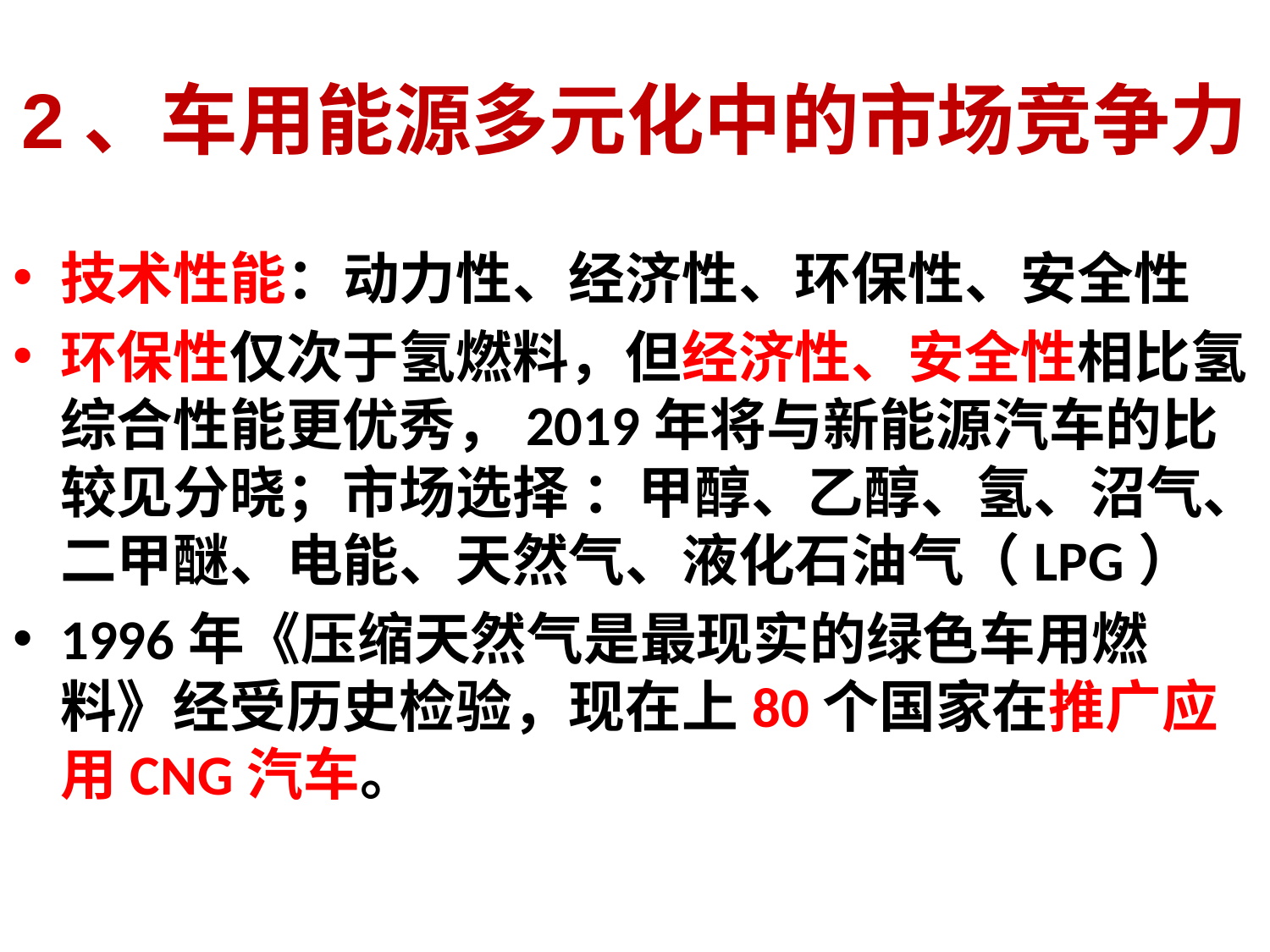

# 2、车用能源多元化中的市场竞争力
技术性能：动力性、经济性、环保性、安全性
环保性仅次于氢燃料，但经济性、安全性相比氢综合性能更优秀，2019年将与新能源汽车的比较见分晓；市场选择 ：甲醇、乙醇、氢、沼气、二甲醚、电能、天然气、液化石油气（LPG）
1996年《压缩天然气是最现实的绿色车用燃料》经受历史检验，现在上80个国家在推广应用CNG汽车。